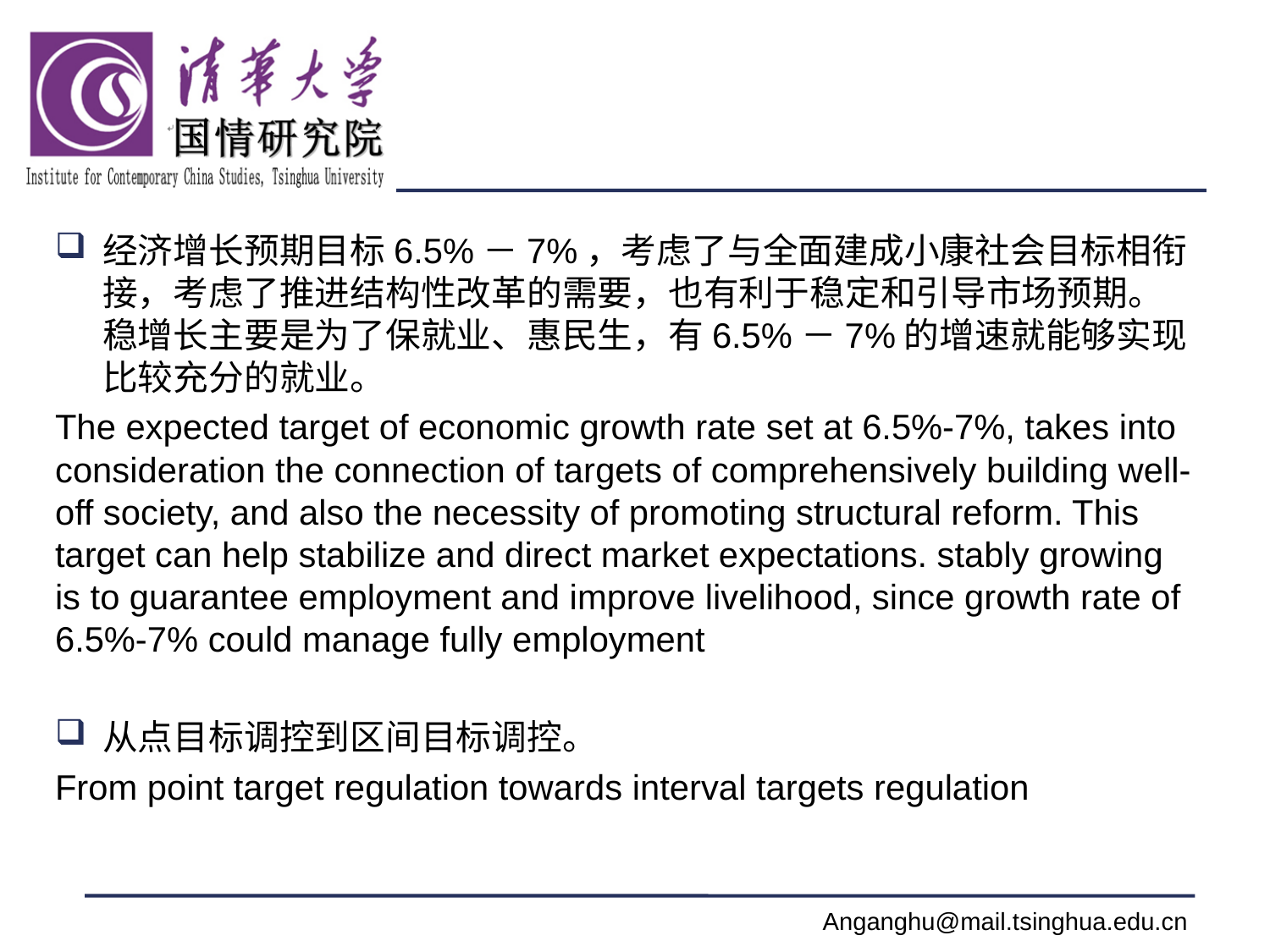

#
经济增长预期目标6.5%－7%，考虑了与全面建成小康社会目标相衔接，考虑了推进结构性改革的需要，也有利于稳定和引导市场预期。稳增长主要是为了保就业、惠民生，有6.5%－7%的增速就能够实现比较充分的就业。
The expected target of economic growth rate set at 6.5%-7%, takes into consideration the connection of targets of comprehensively building well-off society, and also the necessity of promoting structural reform. This target can help stabilize and direct market expectations. stably growing is to guarantee employment and improve livelihood, since growth rate of 6.5%-7% could manage fully employment

从点目标调控到区间目标调控。
From point target regulation towards interval targets regulation